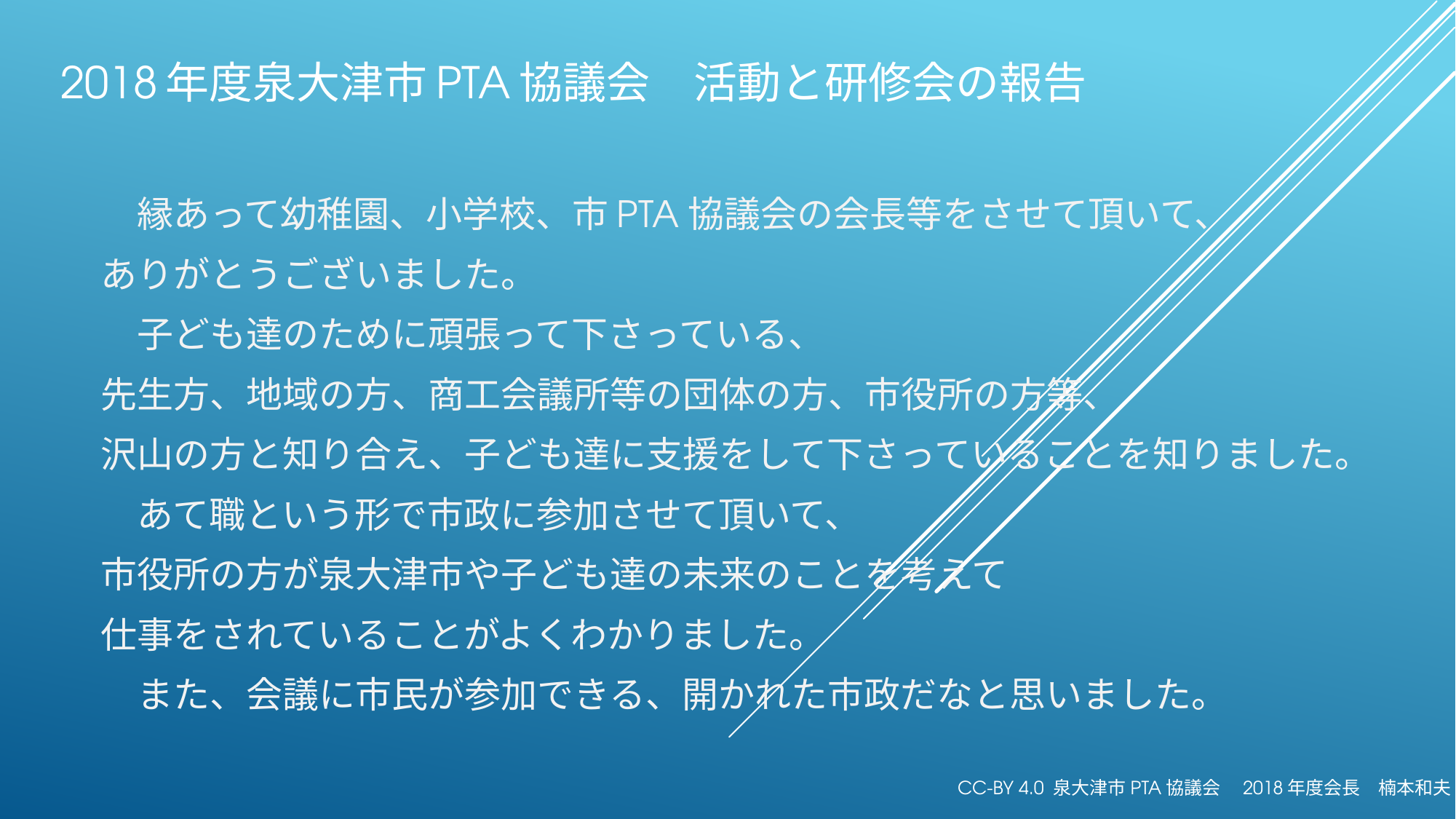

# 2018年度泉大津市PTA協議会　活動と研修会の報告

　縁あって幼稚園、小学校、市PTA協議会の会長等をさせて頂いて、
ありがとうございました。
　子ども達のために頑張って下さっている、
先生方、地域の方、商工会議所等の団体の方、市役所の方等、
沢山の方と知り合え、子ども達に支援をして下さっていることを知りました。
　あて職という形で市政に参加させて頂いて、
市役所の方が泉大津市や子ども達の未来のことを考えて
仕事をされていることがよくわかりました。
　また、会議に市民が参加できる、開かれた市政だなと思いました。
CC-BY 4.0 泉大津市PTA協議会　2018年度会長　楠本和夫